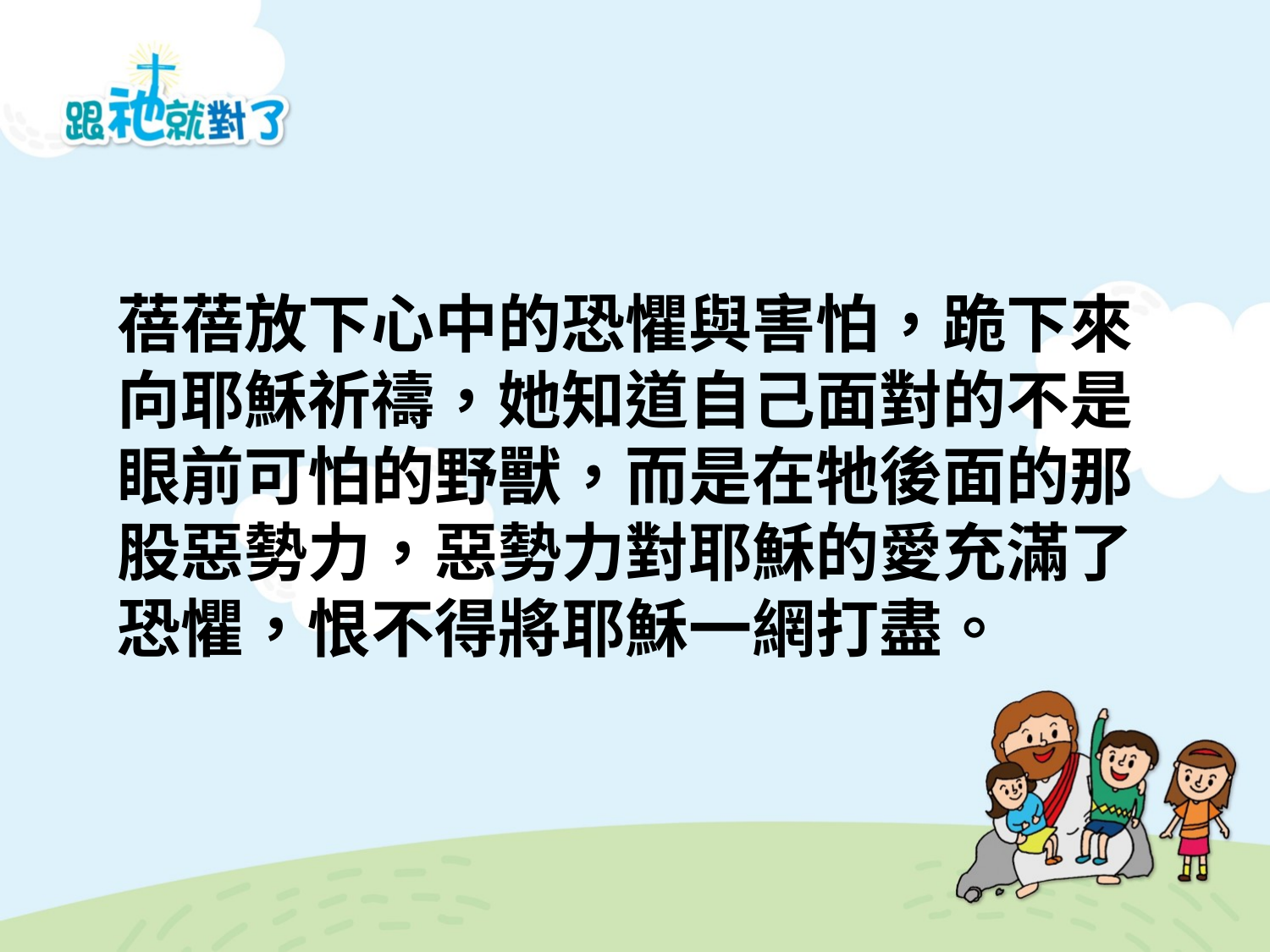

蓓蓓放下心中的恐懼與害怕，跪下來向耶穌祈禱，她知道自己面對的不是眼前可怕的野獸，而是在牠後面的那股惡勢力，惡勢力對耶穌的愛充滿了恐懼，恨不得將耶穌一網打盡。